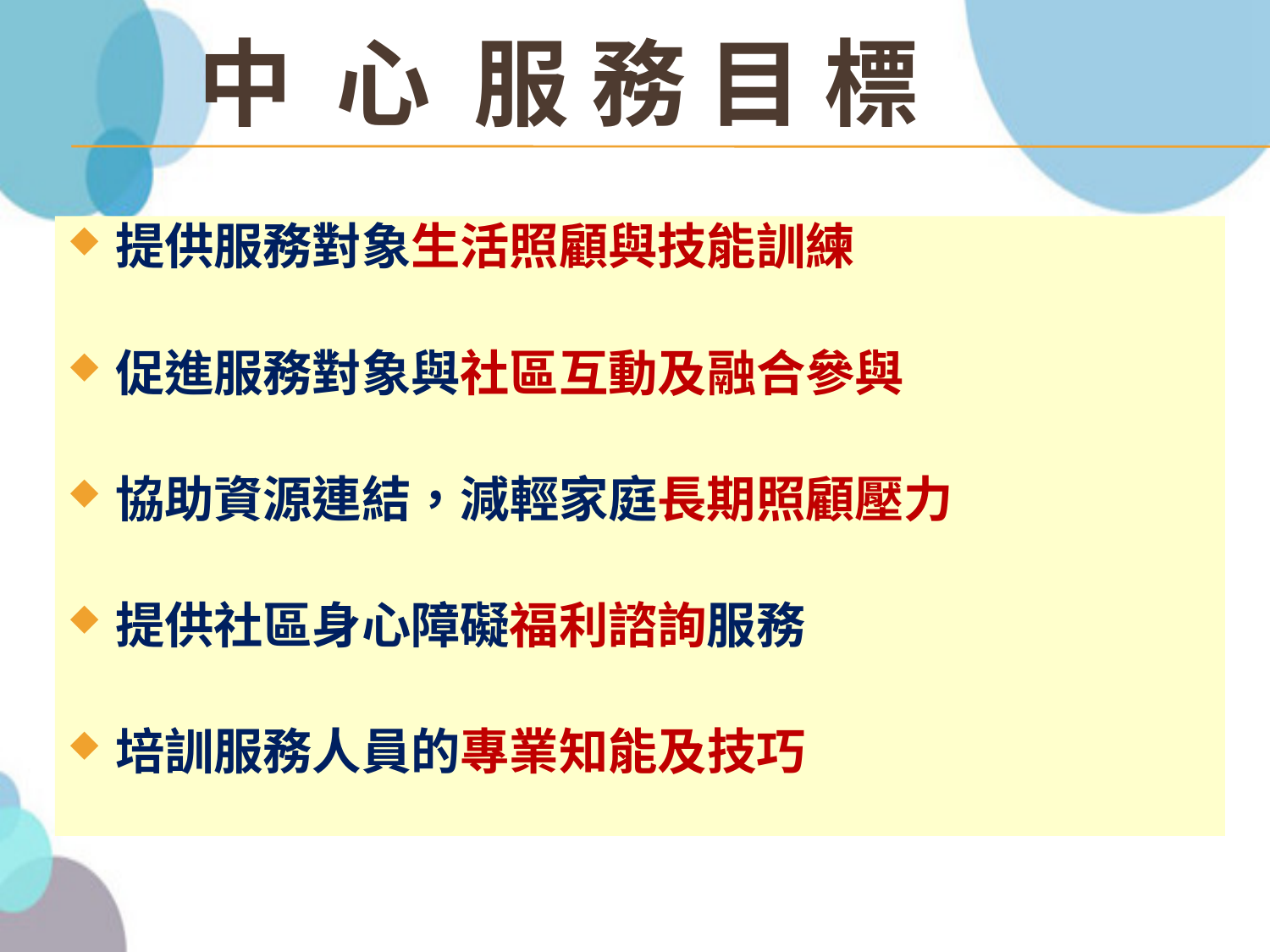

# 中  心  服 務 目 標
提供服務對象生活照顧與技能訓練

促進服務對象與社區互動及融合參與

協助資源連結，減輕家庭長期照顧壓力

提供社區身心障礙福利諮詢服務

培訓服務人員的專業知能及技巧